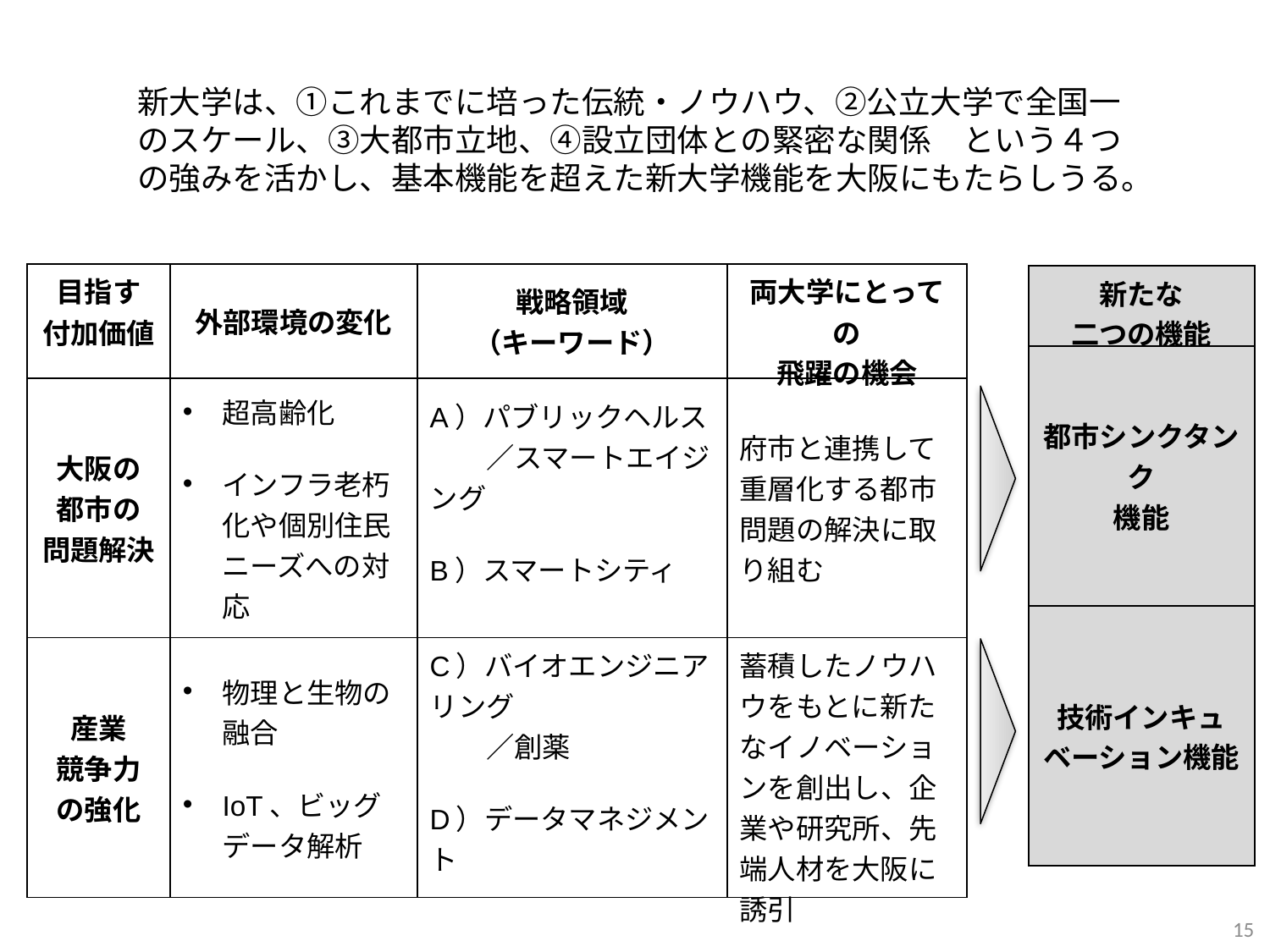

新大学は、①これまでに培った伝統・ノウハウ、②公立大学で全国一のスケール、③大都市立地、④設立団体との緊密な関係　という４つの強みを活かし、基本機能を超えた新大学機能を大阪にもたらしうる。
| 目指す 付加価値 | 外部環境の変化 | 戦略領域 （キーワード） | 両大学にとっての 飛躍の機会 |
| --- | --- | --- | --- |
| 大阪の 都市の 問題解決 | 超高齢化 インフラ老朽化や個別住民ニーズへの対応 | A）パブリックヘルス 　　／スマートエイジング B）スマートシティ | 府市と連携して重層化する都市問題の解決に取り組む |
| 産業 競争力 の強化 | 物理と生物の融合 IoT、ビッグデータ解析 | C）バイオエンジニアリング 　　／創薬 D）データマネジメント | 蓄積したノウハウをもとに新たなイノベーションを創出し、企業や研究所、先端人材を大阪に誘引 |
| 新たな 二つの機能 |
| --- |
| 都市シンクタンク 機能 |
| 技術インキュ ベーション機能 |

15